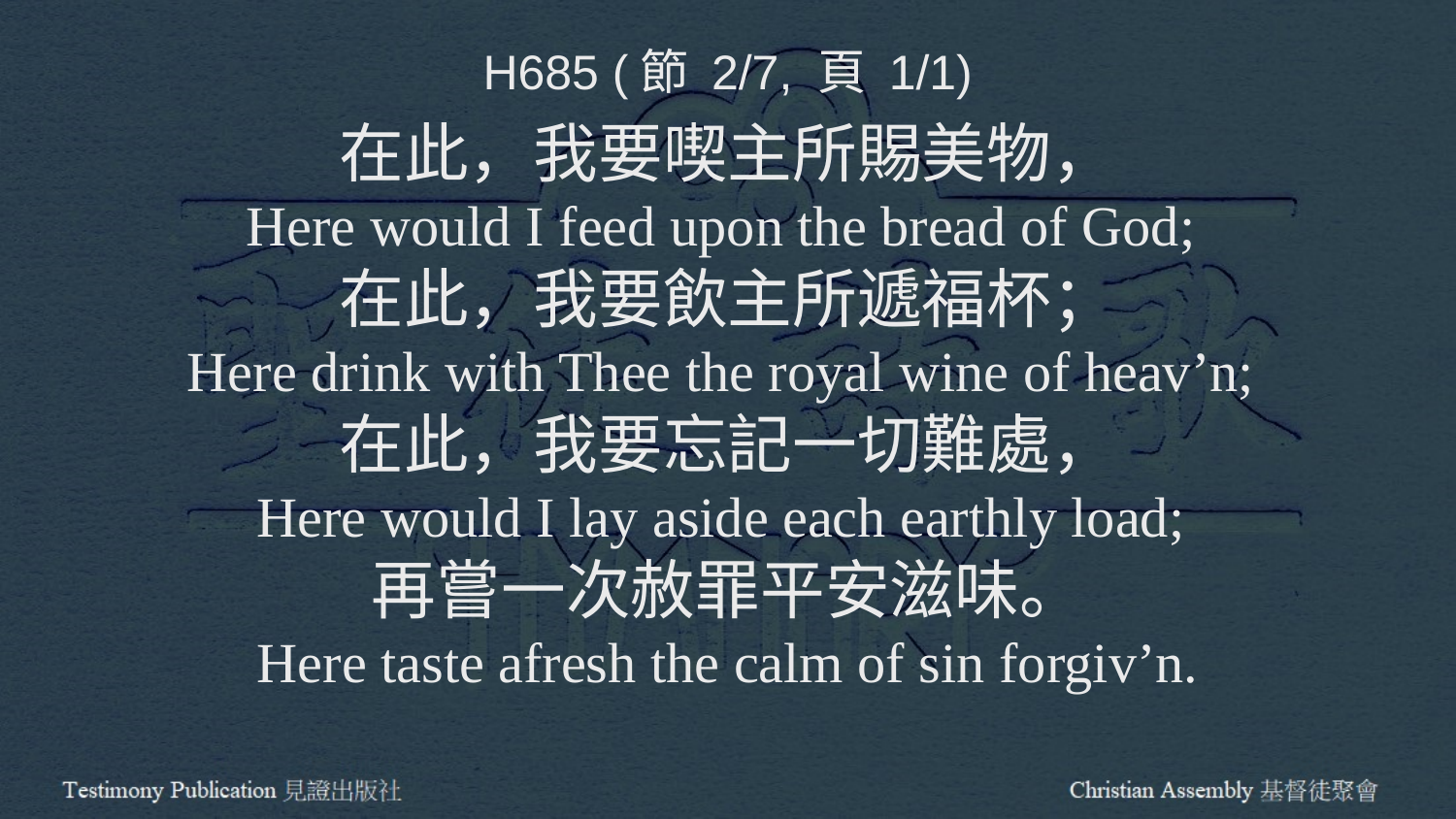

H685 (節 2/7, 頁 1/1)
在此，我要喫主所賜美物，
Here would I feed upon the bread of God;
在此，我要飲主所遞福杯；
Here drink with Thee the royal wine of heav’n;
在此，我要忘記一切難處，
Here would I lay aside each earthly load;
再嘗一次赦罪平安滋味。
Here taste afresh the calm of sin forgiv’n.